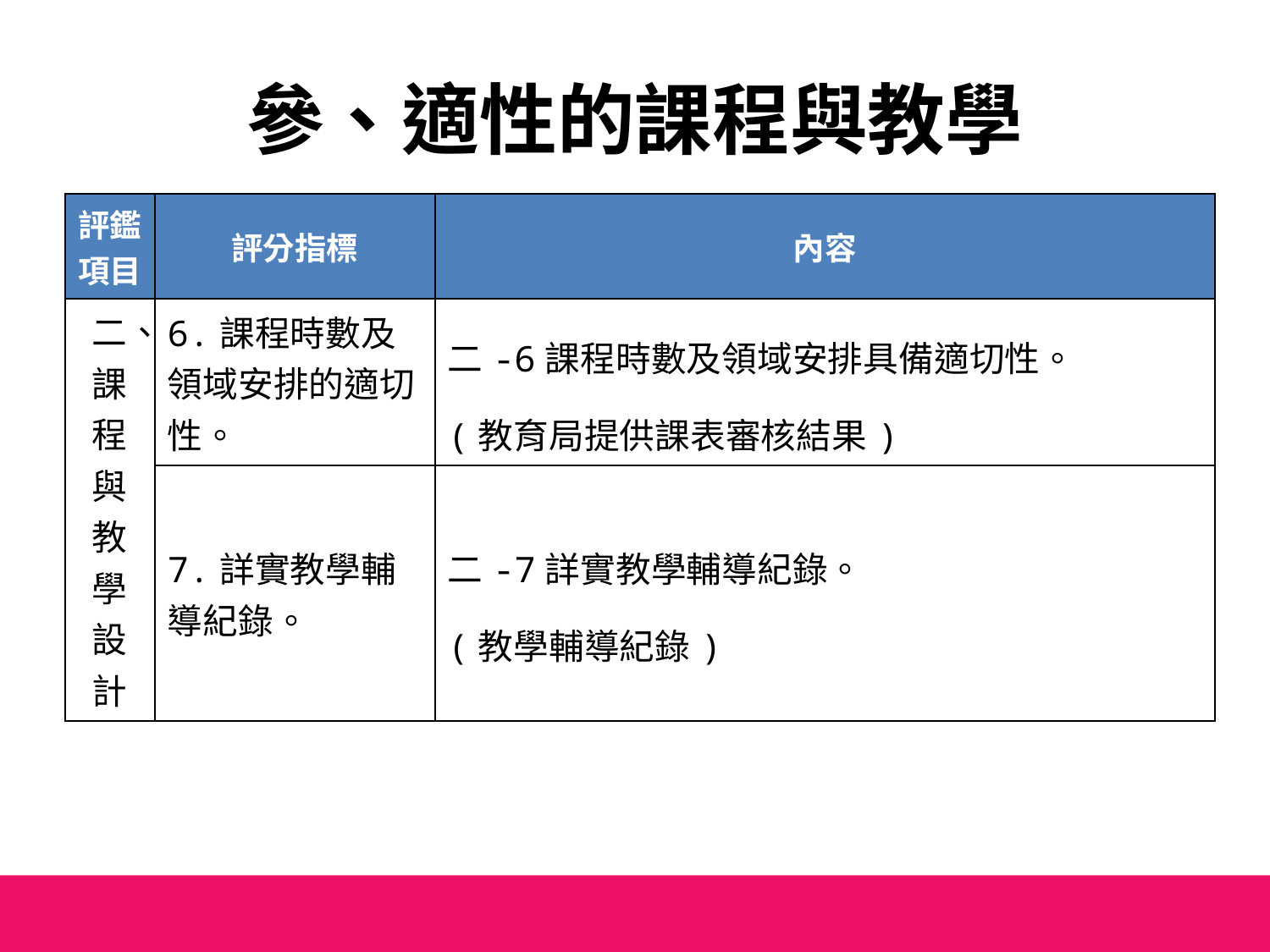

# 參、適性的課程與教學
| 評鑑項目 | 評分指標 | 內容 |
| --- | --- | --- |
| 二、課程與教學設計 | 6.課程時數及領域安排的適切性。 | 二-6課程時數及領域安排具備適切性。 (教育局提供課表審核結果) |
|  | 7.詳實教學輔導紀錄。 | 二-7詳實教學輔導紀錄。 (教學輔導紀錄) |